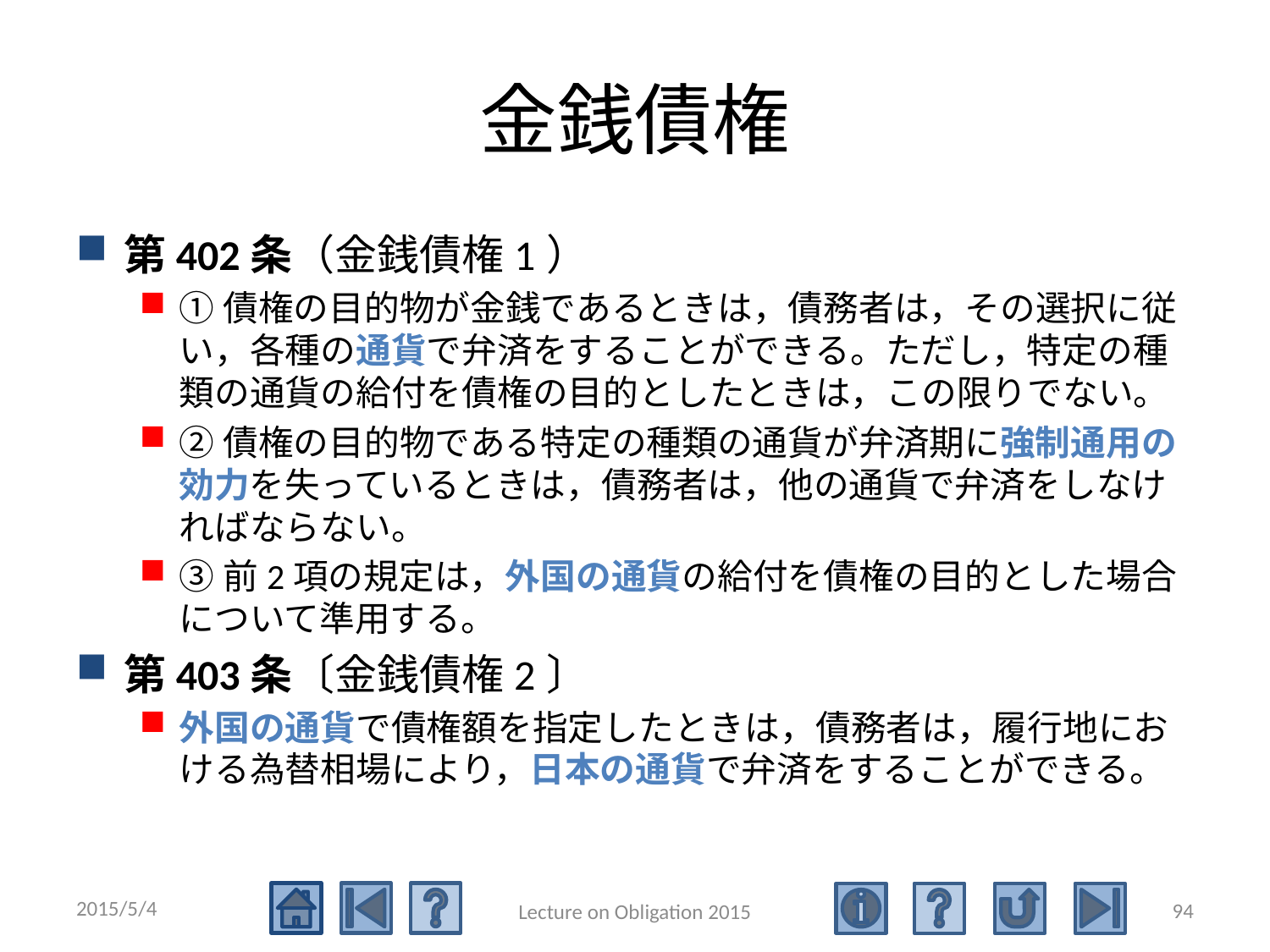

# 金銭債権
第402条（金銭債権1）
①債権の目的物が金銭であるときは，債務者は，その選択に従い，各種の通貨で弁済をすることができる。ただし，特定の種類の通貨の給付を債権の目的としたときは，この限りでない。
②債権の目的物である特定の種類の通貨が弁済期に強制通用の効力を失っているときは，債務者は，他の通貨で弁済をしなければならない。
③前2項の規定は，外国の通貨の給付を債権の目的とした場合について準用する。
第403条〔金銭債権2〕
外国の通貨で債権額を指定したときは，債務者は，履行地における為替相場により，日本の通貨で弁済をすることができる。
2015/5/4
94
Lecture on Obligation 2015